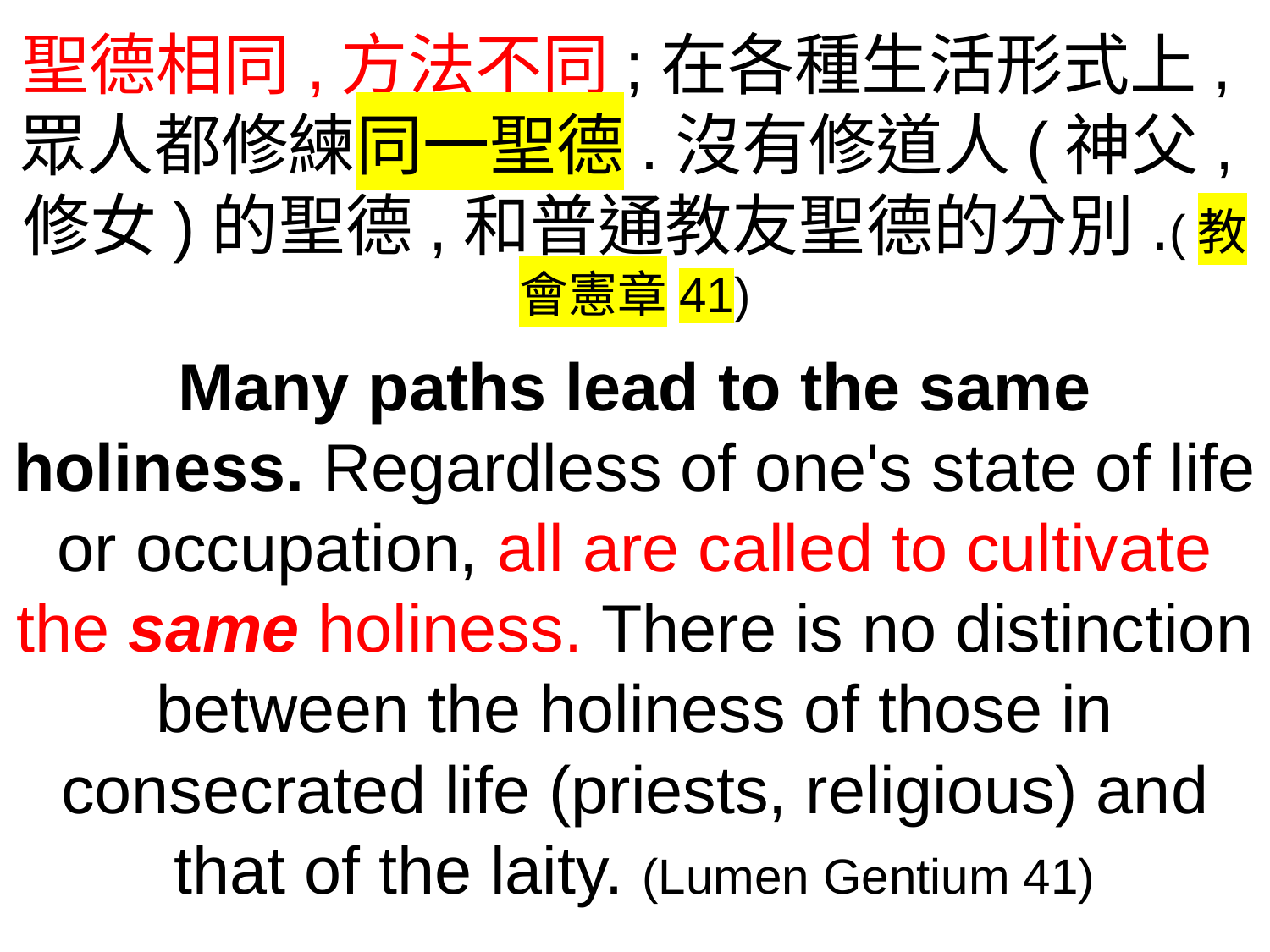

聖德相同,方法不同;在各種生活形式上,眾人都修練同一聖德.沒有修道人(神父,修女)的聖德,和普通教友聖德的分別.(教會憲章41)
Many paths lead to the same holiness. Regardless of one's state of life or occupation, all are called to cultivate the same holiness. There is no distinction between the holiness of those in consecrated life (priests, religious) and that of the laity. (Lumen Gentium 41)